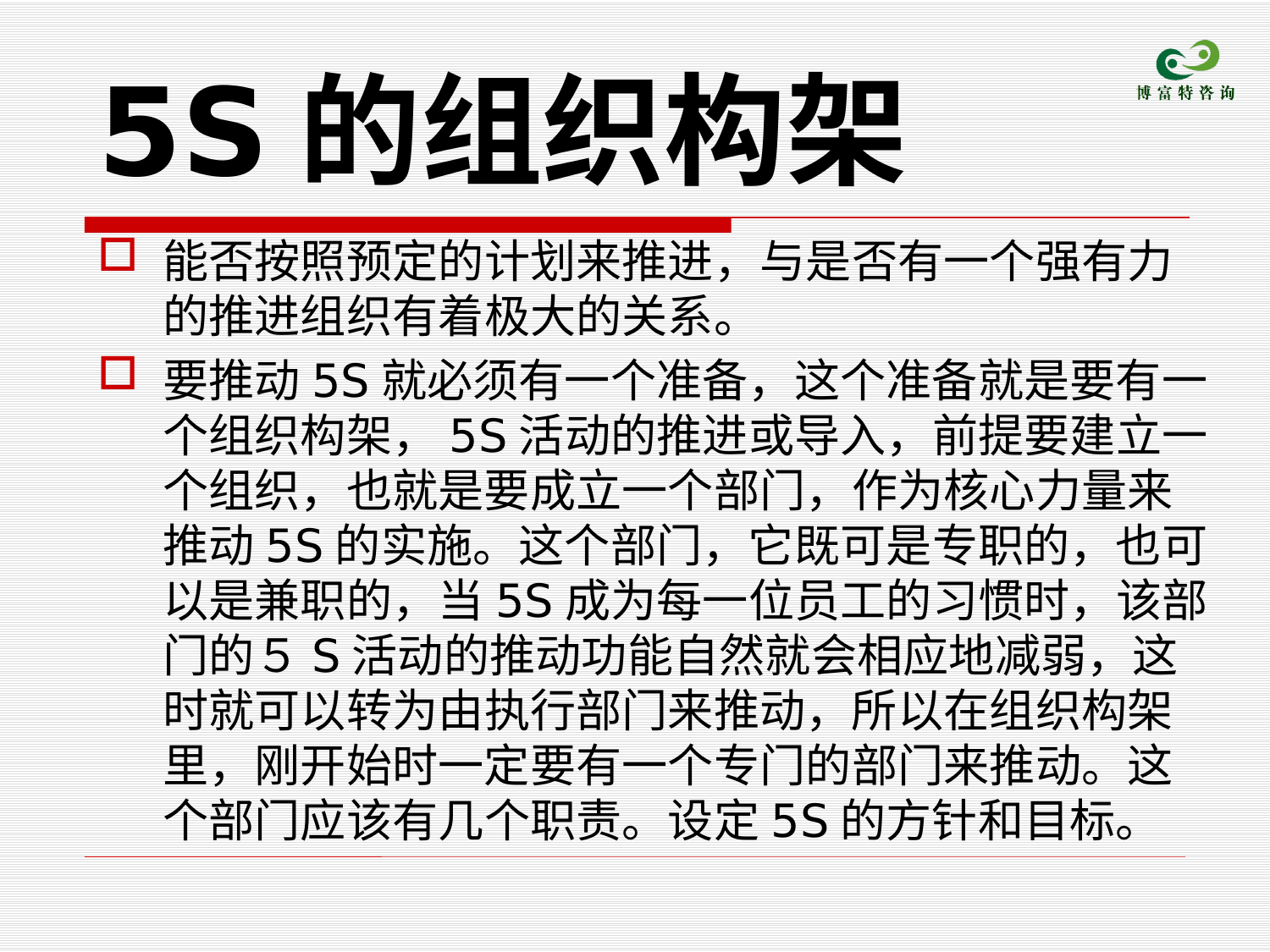

# 5S的组织构架
能否按照预定的计划来推进，与是否有一个强有力的推进组织有着极大的关系。
要推动5S就必须有一个准备，这个准备就是要有一个组织构架，5S活动的推进或导入，前提要建立一个组织，也就是要成立一个部门，作为核心力量来推动5S的实施。这个部门，它既可是专职的，也可以是兼职的，当5S成为每一位员工的习惯时，该部门的５S活动的推动功能自然就会相应地减弱，这时就可以转为由执行部门来推动，所以在组织构架里，刚开始时一定要有一个专门的部门来推动。这个部门应该有几个职责。设定5S的方针和目标。
325